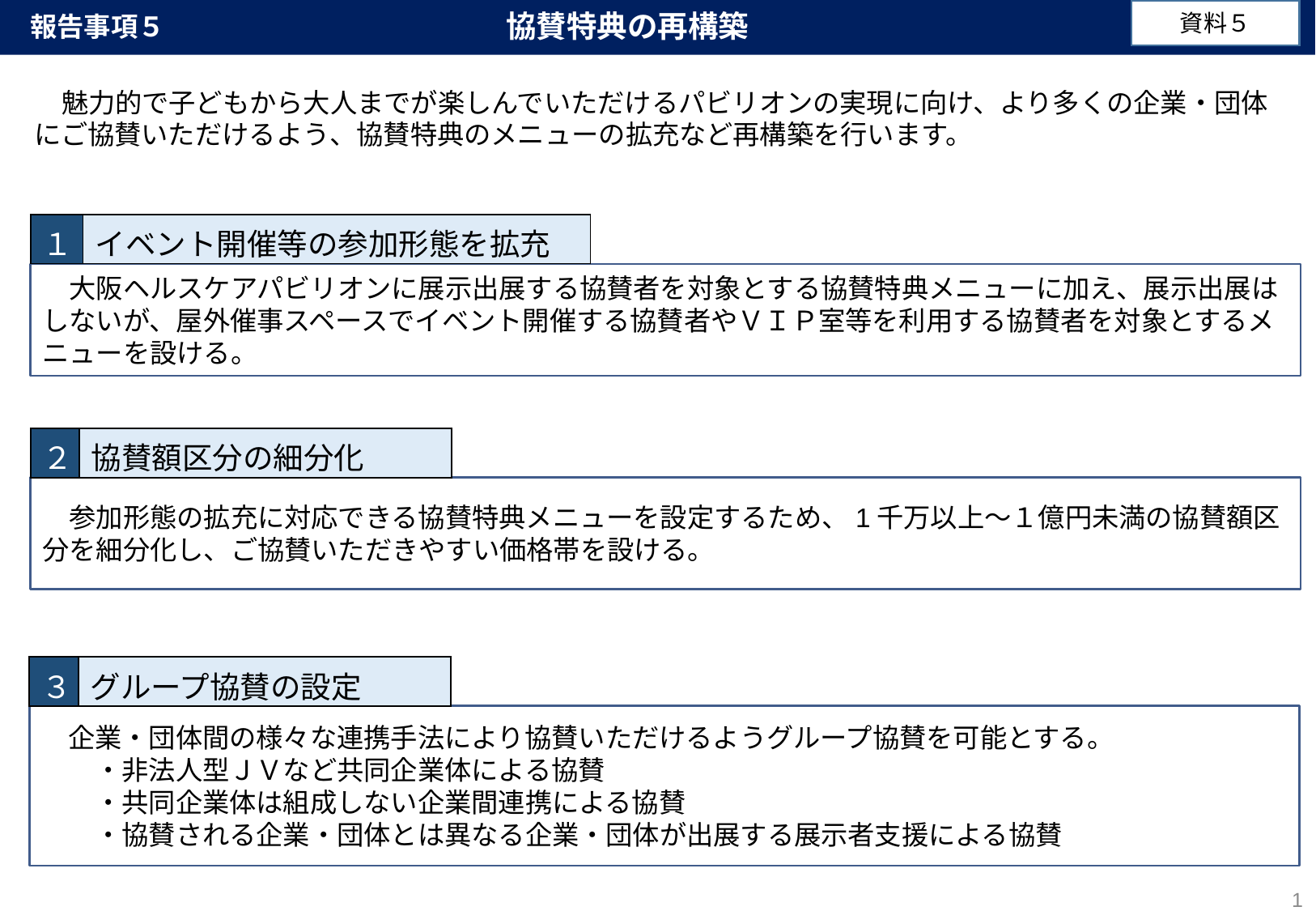

協賛特典の再構築
資料５
報告事項５
　魅力的で子どもから大人までが楽しんでいただけるパビリオンの実現に向け、より多くの企業・団体にご協賛いただけるよう、協賛特典のメニューの拡充など再構築を行います。
| １ | イベント開催等の参加形態を拡充 |
| --- | --- |
　大阪ヘルスケアパビリオンに展示出展する協賛者を対象とする協賛特典メニューに加え、展示出展はしないが、屋外催事スペースでイベント開催する協賛者やＶＩＰ室等を利用する協賛者を対象とするメニューを設ける。
| ２ | 協賛額区分の細分化 |
| --- | --- |
　参加形態の拡充に対応できる協賛特典メニューを設定するため、1千万以上～１億円未満の協賛額区分を細分化し、ご協賛いただきやすい価格帯を設ける。
| ３ | グループ協賛の設定 |
| --- | --- |
　企業・団体間の様々な連携手法により協賛いただけるようグループ協賛を可能とする。
　　・非法人型ＪＶなど共同企業体による協賛
　　・共同企業体は組成しない企業間連携による協賛
　　・協賛される企業・団体とは異なる企業・団体が出展する展示者支援による協賛
1